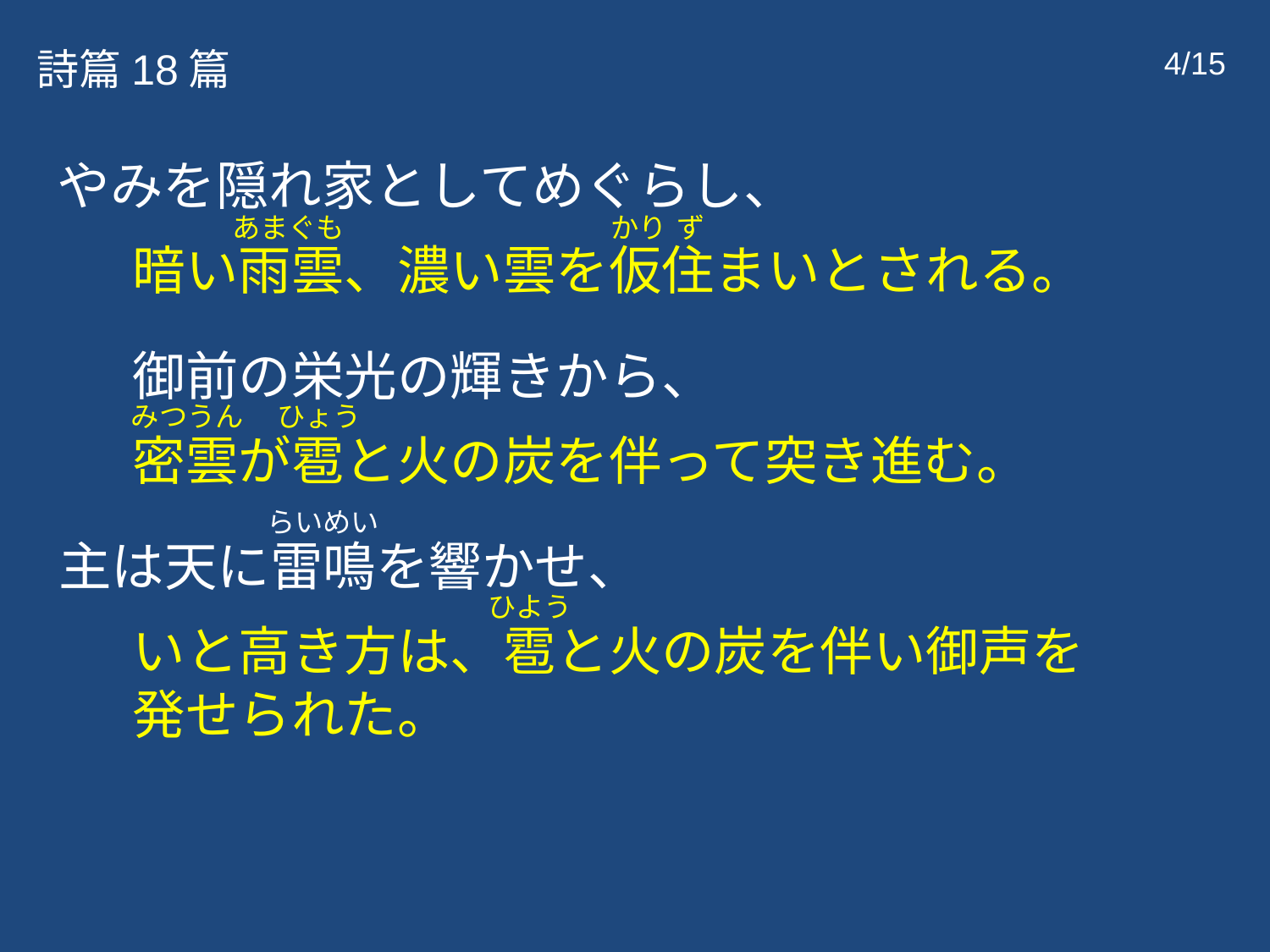

詩篇18篇
4/15
やみを隠れ家としてめぐらし、
暗い雨雲、濃い雲を仮住まいとされる。
御前の栄光の輝きから、
密雲が雹と火の炭を伴って突き進む。
主は天に雷鳴を響かせ、
いと高き方は、雹と火の炭を伴い御声を　　発せられた。

あまぐも
かり  ず
みつうん
ひょう
らいめい
ひよう